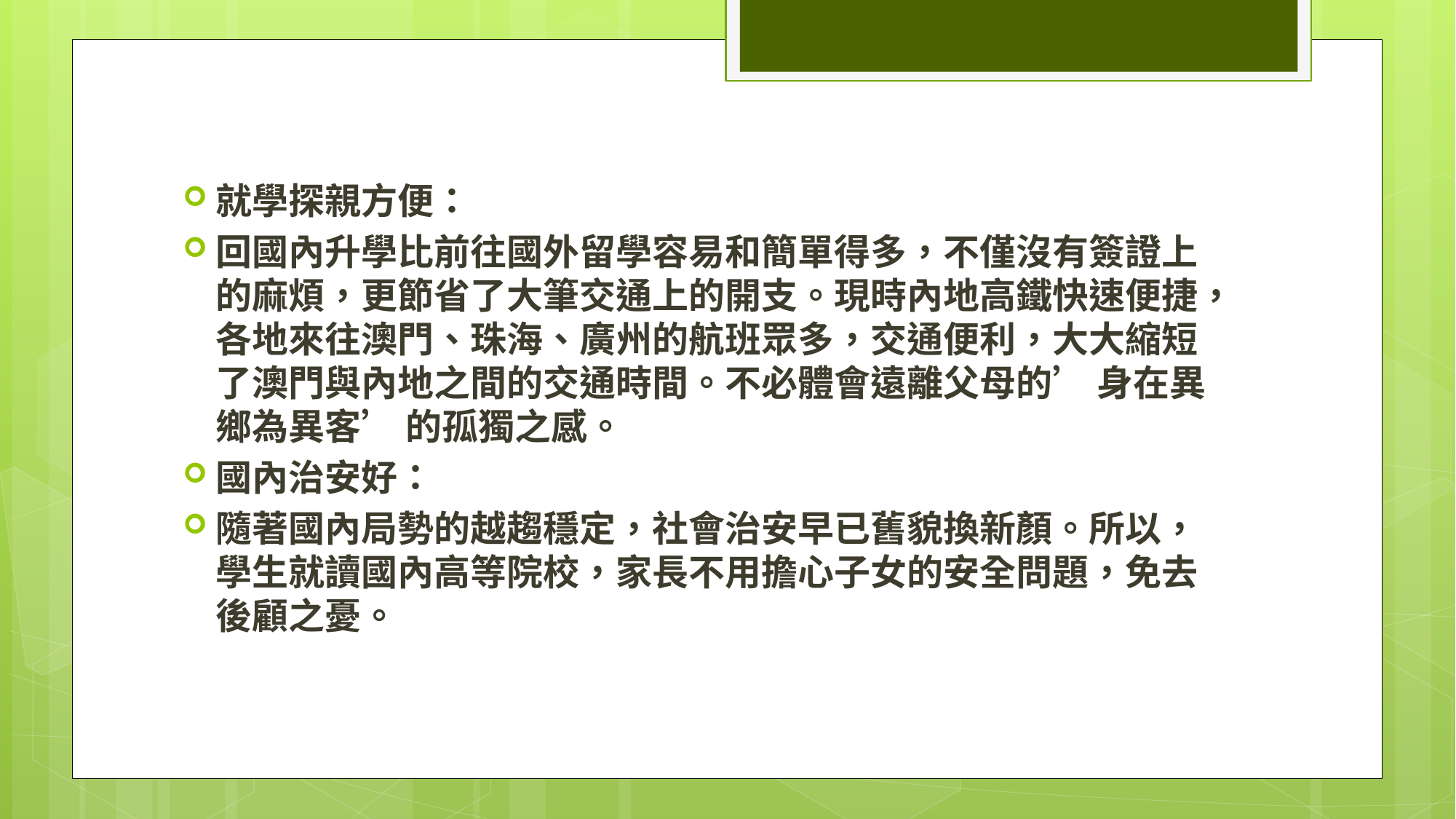

#
就學探親方便：
回國內升學比前往國外留學容易和簡單得多，不僅沒有簽證上的麻煩，更節省了大筆交通上的開支。現時內地高鐵快速便捷，各地來往澳門、珠海、廣州的航班眾多，交通便利，大大縮短了澳門與內地之間的交通時間。不必體會遠離父母的’ 身在異鄉為異客’ 的孤獨之感。
國內治安好：
隨著國內局勢的越趨穩定，社會治安早已舊貌換新顏。所以，學生就讀國內高等院校，家長不用擔心子女的安全問題，免去後顧之憂。